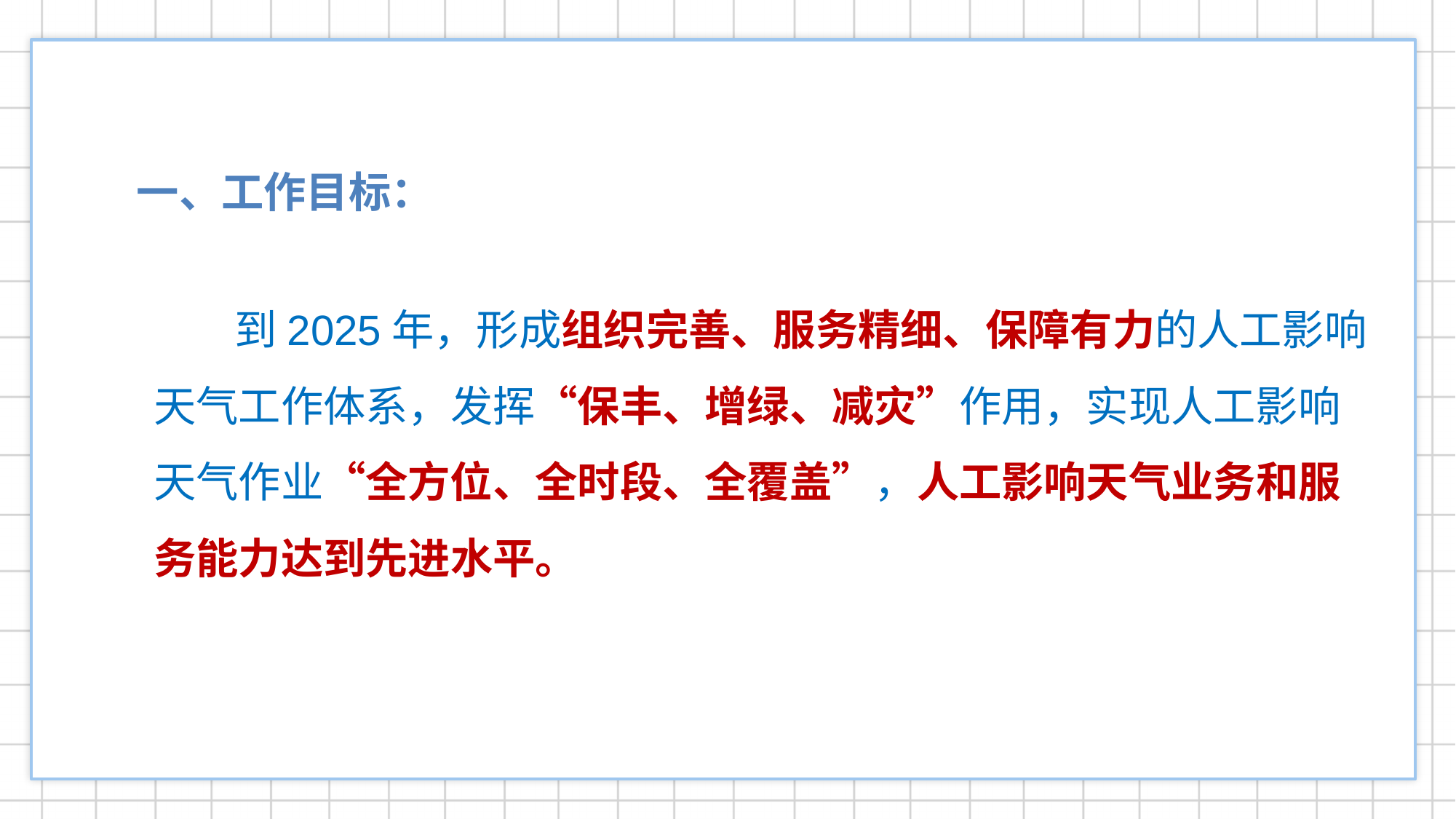

一、工作目标：
            到2025年，形成组织完善、服务精细、保障有力的人工影响天气工作体系，发挥“保丰、增绿、减灾”作用，实现人工影响天气作业“全方位、全时段、全覆盖”，人工影响天气业务和服务能力达到先进水平。